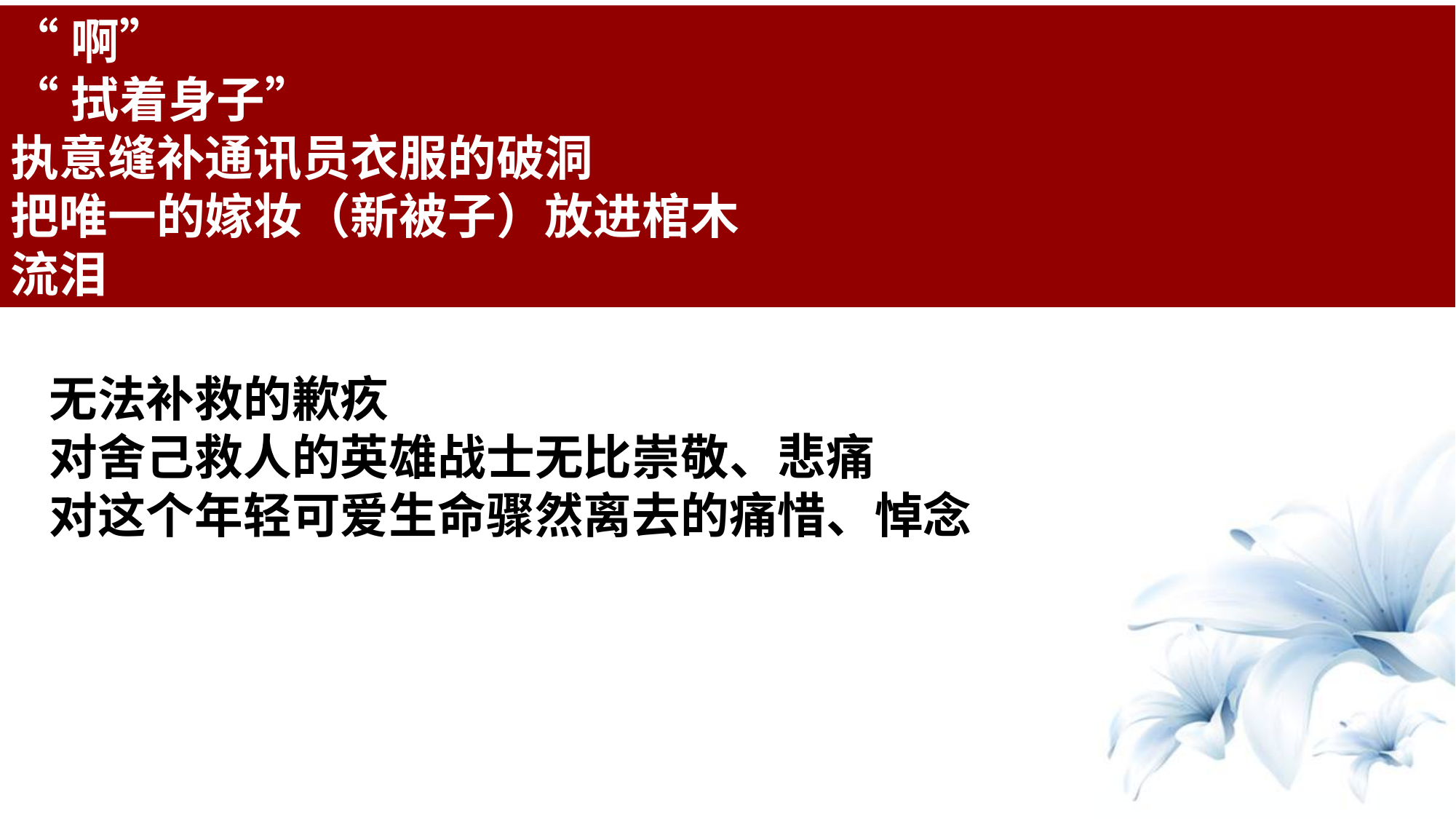

“啊”
“拭着身子”
执意缝补通讯员衣服的破洞
把唯一的嫁妆（新被子）放进棺木
流泪
无法补救的歉疚
对舍己救人的英雄战士无比崇敬、悲痛
对这个年轻可爱生命骤然离去的痛惜、悼念